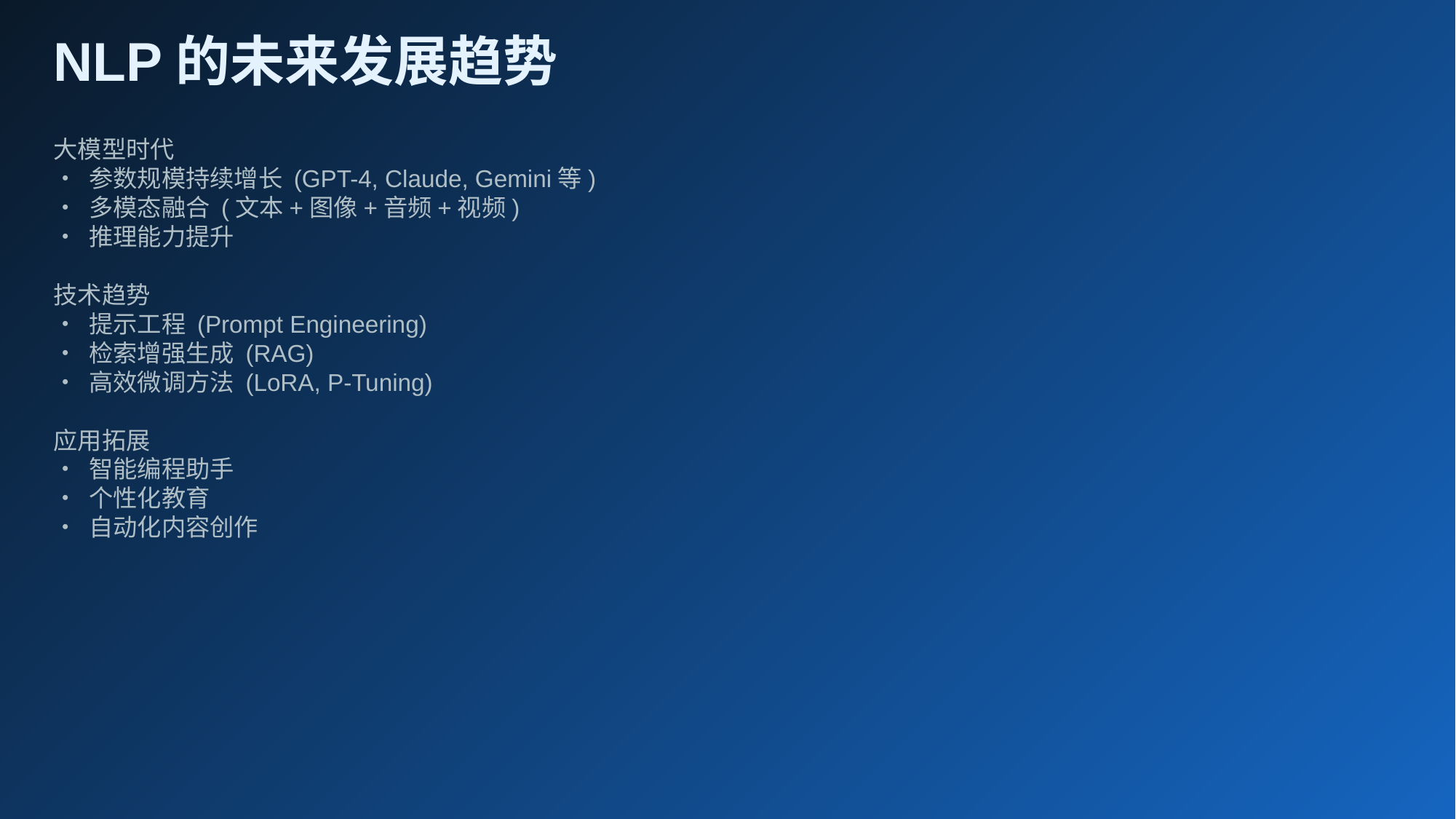

NLP的未来发展趋势
大模型时代
• 参数规模持续增长 (GPT-4, Claude, Gemini等)
• 多模态融合 (文本+图像+音频+视频)
• 推理能力提升

技术趋势
• 提示工程 (Prompt Engineering)
• 检索增强生成 (RAG)
• 高效微调方法 (LoRA, P-Tuning)

应用拓展
• 智能编程助手
• 个性化教育
• 自动化内容创作